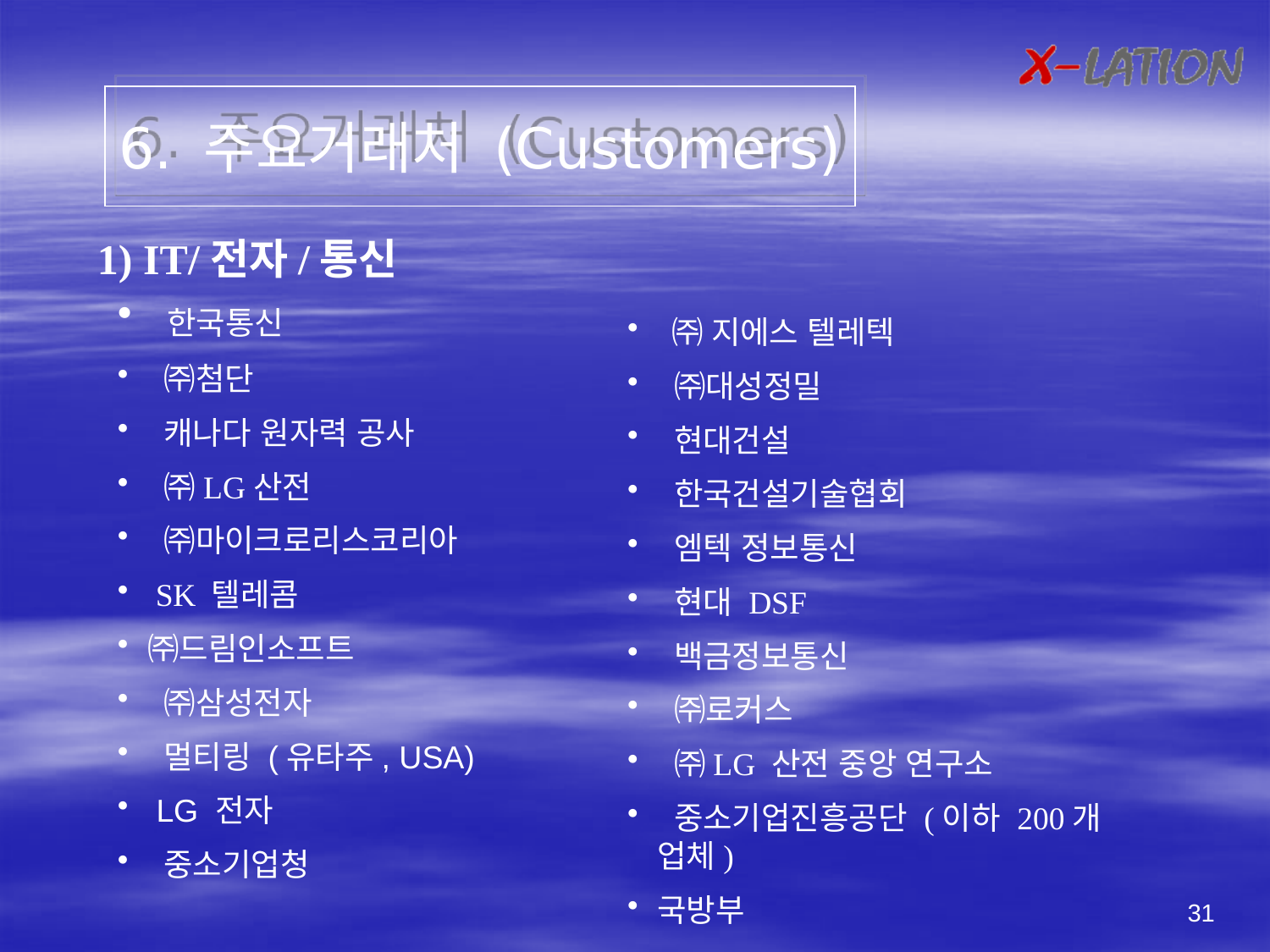

6. 주요거래처 (Customers)
1) IT/전자/통신
 한국통신
 ㈜첨단
 캐나다 원자력 공사
 ㈜LG산전
 ㈜마이크로리스코리아
 SK 텔레콤
㈜드림인소프트
 ㈜삼성전자
 멀티링 (유타주, USA)
 LG 전자
 중소기업청
 ㈜ 지에스 텔레텍
 ㈜대성정밀
 현대건설
 한국건설기술협회
 엠텍 정보통신
 현대 DSF
 백금정보통신
 ㈜로커스
 ㈜LG 산전 중앙 연구소
 중소기업진흥공단 (이하 200개 업체)
국방부

31